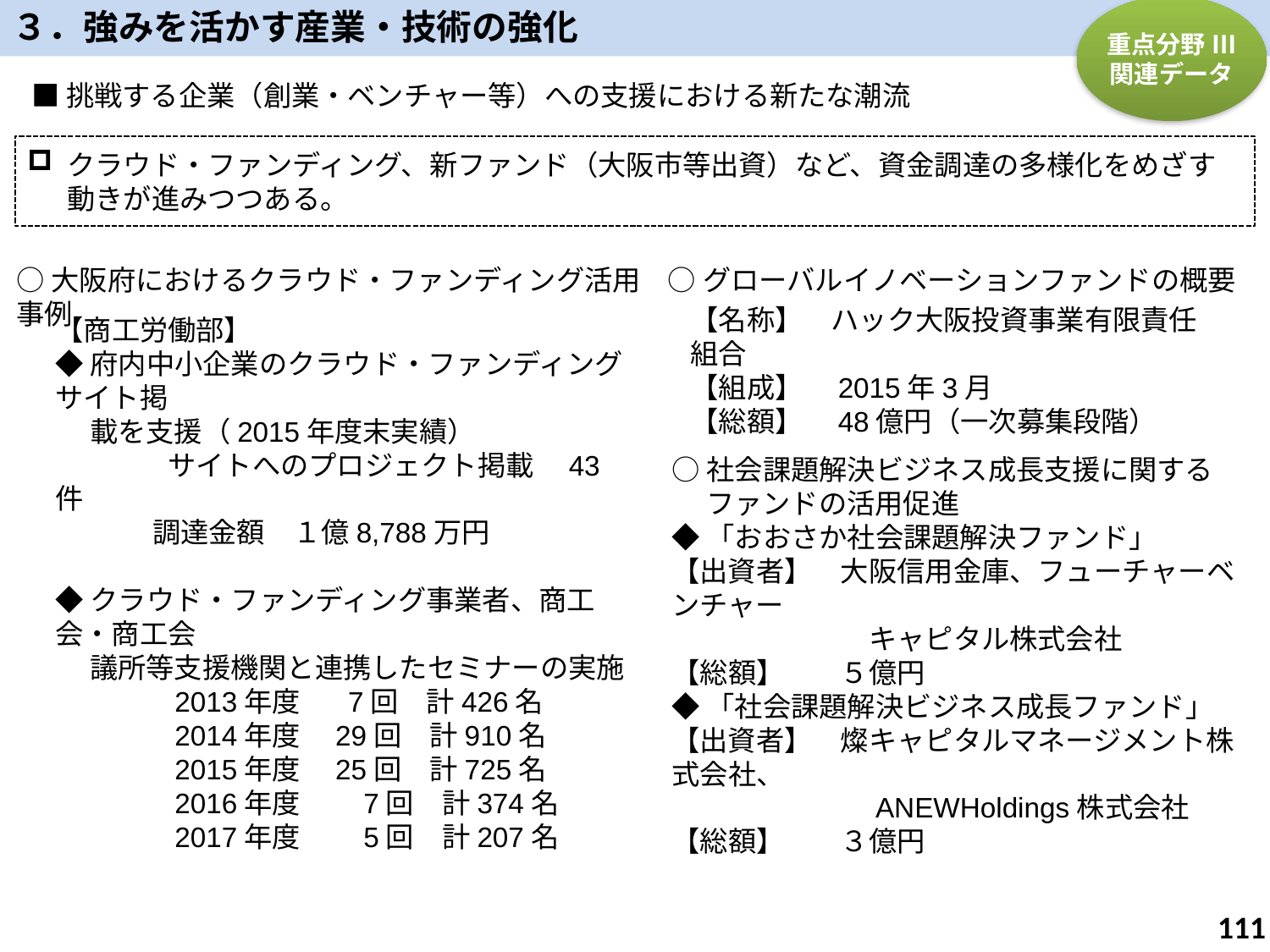

３．強みを活かす産業・技術の強化
重点分野 Ⅲ
関連データ
■挑戦する企業（創業・ベンチャー等）への支援における新たな潮流
クラウド・ファンディング、新ファンド（大阪市等出資）など、資金調達の多様化をめざす動きが進みつつある。
○大阪府におけるクラウド・ファンディング活用事例
○グローバルイノベーションファンドの概要
【名称】　ハック大阪投資事業有限責任組合
【組成】　2015年3月
【総額】　48億円（一次募集段階）
【商工労働部】
◆府内中小企業のクラウド・ファンディングサイト掲
　 載を支援（2015年度末実績）
　　　　サイトへのプロジェクト掲載　43件
　　　  調達金額　１億8,788万円

◆クラウド・ファンディング事業者、商工会・商工会
　 議所等支援機関と連携したセミナーの実施
　　　　2013年度　  7回　計426名
　　　　2014年度　29回　計910名
　　　　2015年度　25回　計725名
　　　　2016年度　　7回　計374名
　　　　2017年度　　5回　計207名
○社会課題解決ビジネス成長支援に関する
　 ファンドの活用促進
◆「おおさか社会課題解決ファンド」
【出資者】　大阪信用金庫、フューチャーベンチャー
　　　　　　　キャピタル株式会社
【総額】　　５億円
◆「社会課題解決ビジネス成長ファンド」
【出資者】　燦キャピタルマネージメント株式会社、
　　　　　　　ANEWHoldings株式会社
【総額】　　３億円
111